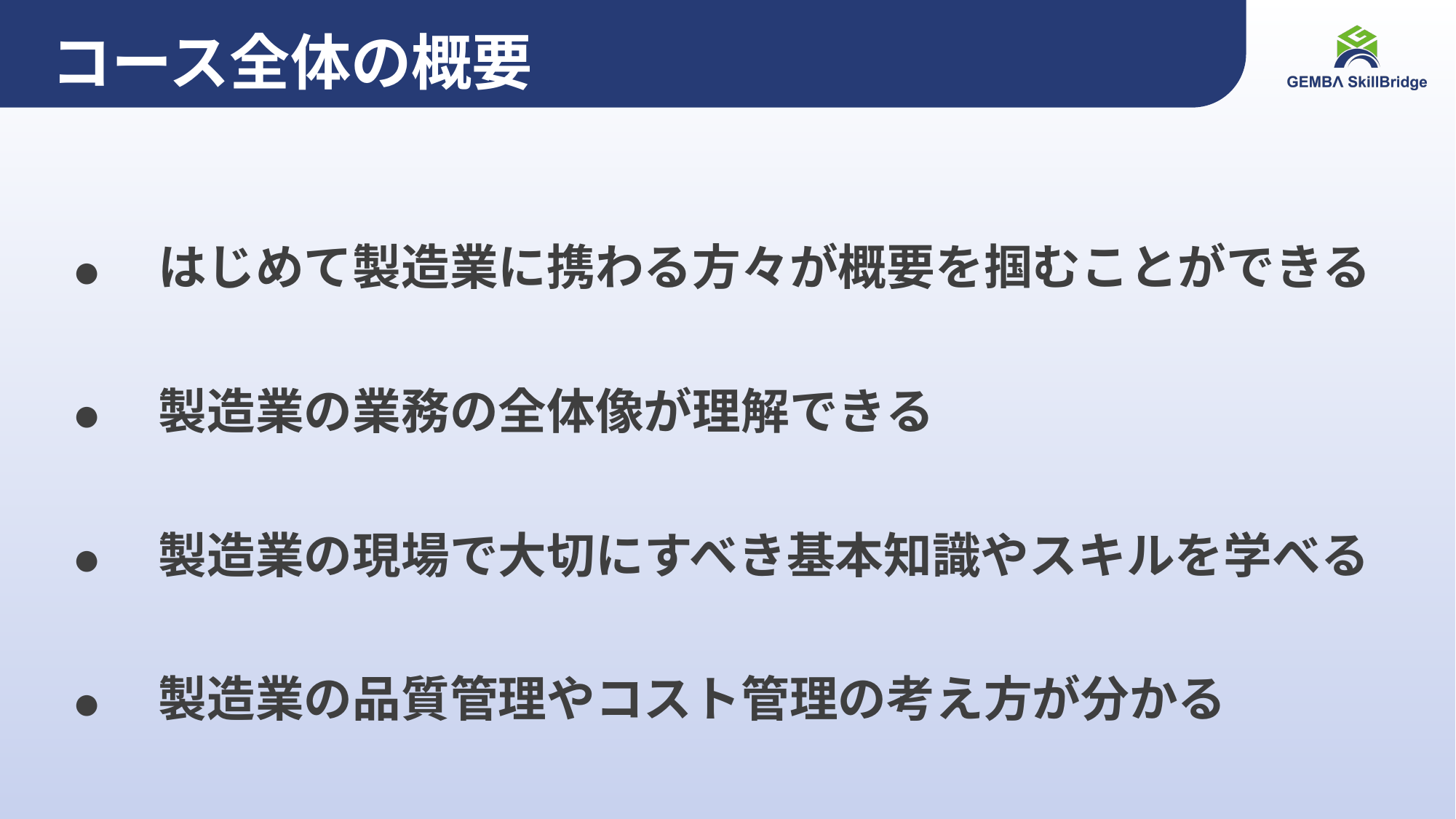

# コース全体の概要
はじめて製造業に携わる方々が概要を掴むことができる
製造業の業務の全体像が理解できる
製造業の現場で大切にすべき基本知識やスキルを学べる
製造業の品質管理やコスト管理の考え方が分かる